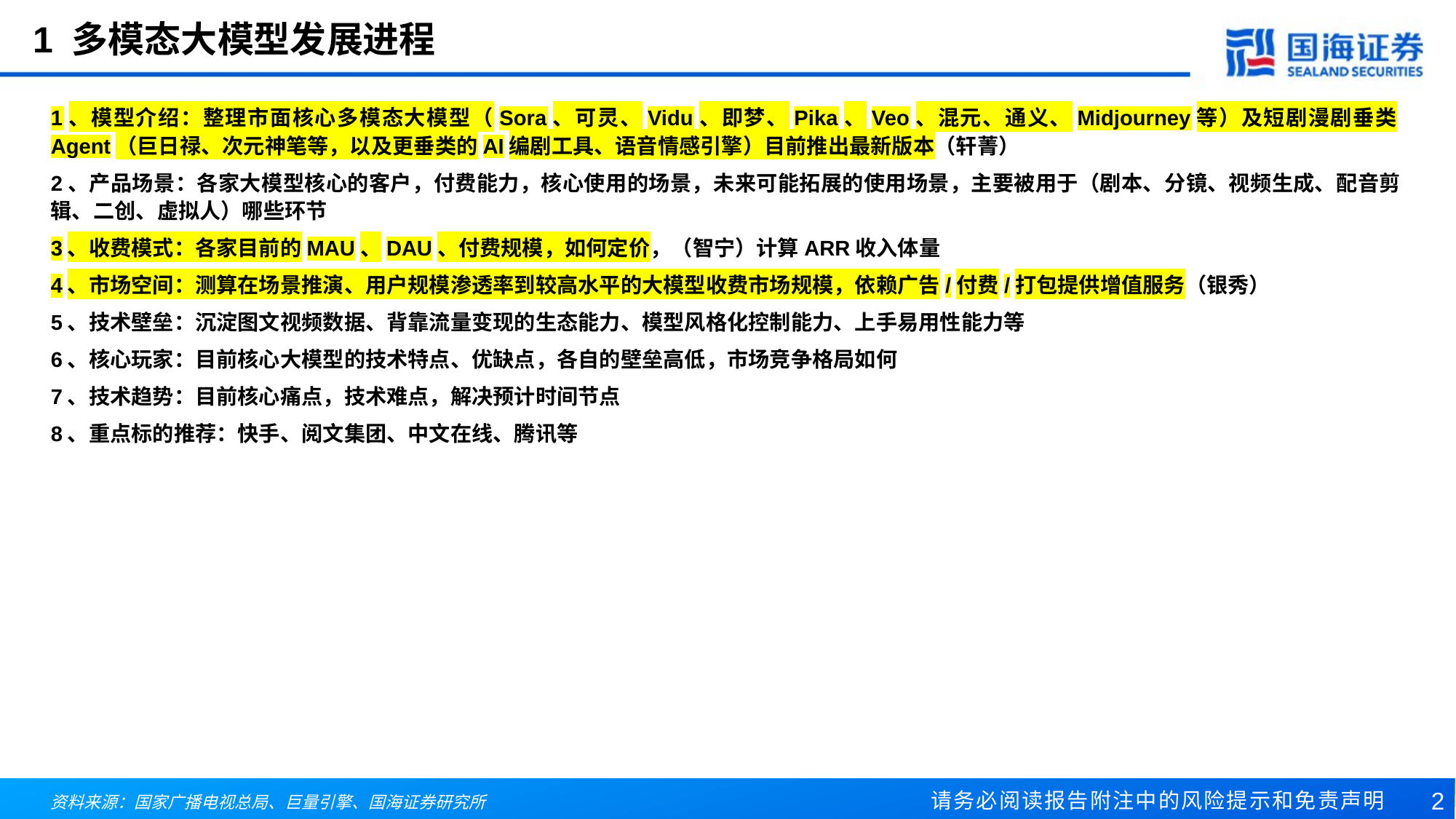

# 1 多模态大模型发展进程
1、模型介绍：整理市面核心多模态大模型（Sora、可灵、Vidu、即梦、Pika、Veo、混元、通义、Midjourney等）及短剧漫剧垂类Agent（巨日禄、次元神笔等，以及更垂类的AI编剧工具、语音情感引擎）目前推出最新版本（轩菁）
2、产品场景：各家大模型核心的客户，付费能力，核心使用的场景，未来可能拓展的使用场景，主要被用于（剧本、分镜、视频生成、配音剪辑、二创、虚拟人）哪些环节
3、收费模式：各家目前的MAU、DAU、付费规模，如何定价，（智宁）计算ARR收入体量
4、市场空间：测算在场景推演、用户规模渗透率到较高水平的大模型收费市场规模，依赖广告/付费/打包提供增值服务（银秀）
5、技术壁垒：沉淀图文视频数据、背靠流量变现的生态能力、模型风格化控制能力、上手易用性能力等
6、核心玩家：目前核心大模型的技术特点、优缺点，各自的壁垒高低，市场竞争格局如何
7、技术趋势：目前核心痛点，技术难点，解决预计时间节点
8、重点标的推荐：快手、阅文集团、中文在线、腾讯等

资料来源：国家广播电视总局、巨量引擎、国海证券研究所